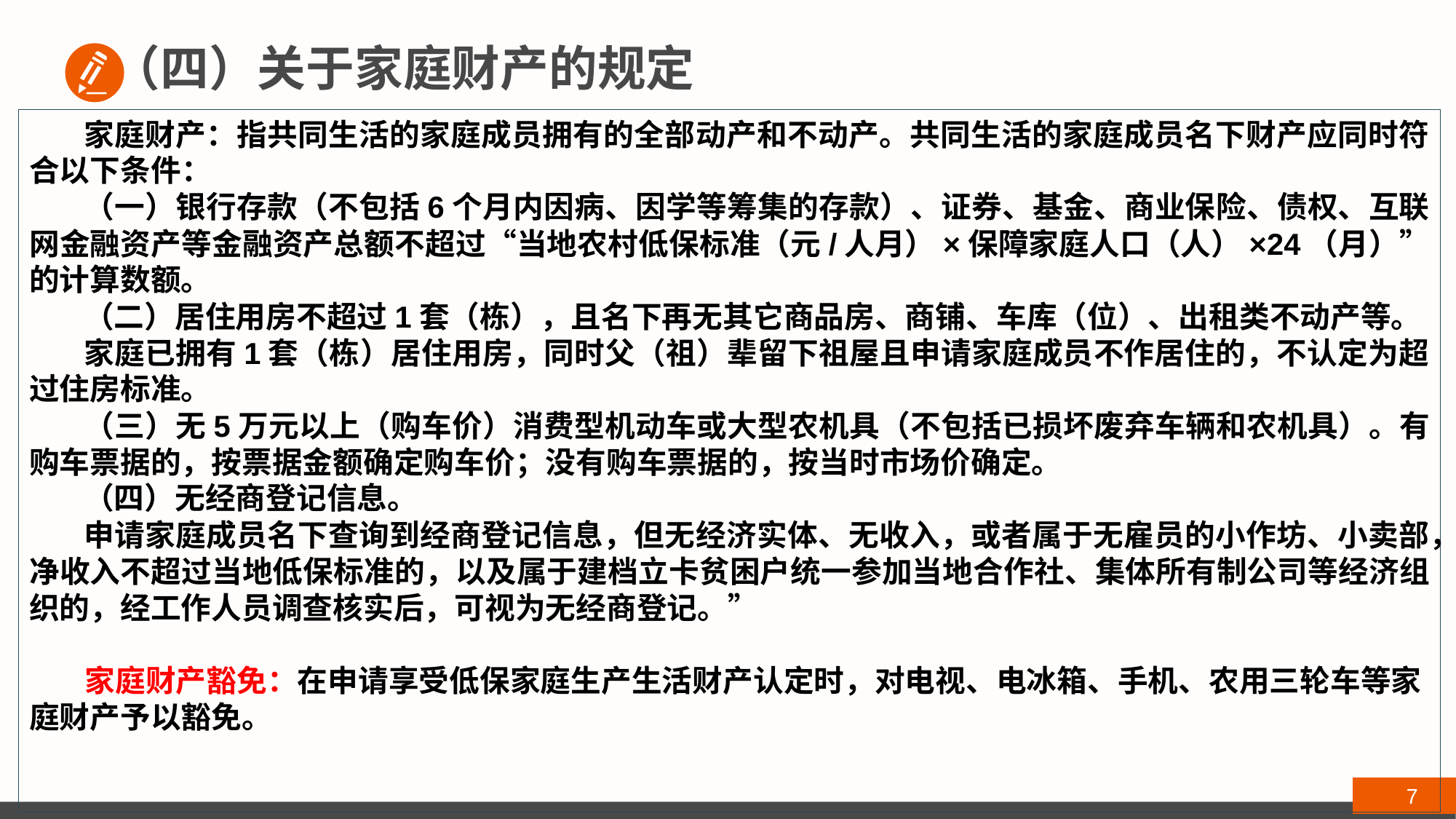

（四）关于家庭财产的规定

家庭财产：指共同生活的家庭成员拥有的全部动产和不动产。共同生活的家庭成员名下财产应同时符合以下条件：
（一）银行存款（不包括6个月内因病、因学等筹集的存款）、证券、基金、商业保险、债权、互联网金融资产等金融资产总额不超过“当地农村低保标准（元/人月）×保障家庭人口（人）×24（月）”的计算数额。
（二）居住用房不超过1套（栋），且名下再无其它商品房、商铺、车库（位）、出租类不动产等。
家庭已拥有1套（栋）居住用房，同时父（祖）辈留下祖屋且申请家庭成员不作居住的，不认定为超过住房标准。
（三）无5万元以上（购车价）消费型机动车或大型农机具（不包括已损坏废弃车辆和农机具）。有购车票据的，按票据金额确定购车价；没有购车票据的，按当时市场价确定。
（四）无经商登记信息。
申请家庭成员名下查询到经商登记信息，但无经济实体、无收入，或者属于无雇员的小作坊、小卖部，净收入不超过当地低保标准的，以及属于建档立卡贫困户统一参加当地合作社、集体所有制公司等经济组织的，经工作人员调查核实后，可视为无经商登记。”

       家庭财产豁免：在申请享受低保家庭生产生活财产认定时，对电视、电冰箱、手机、农用三轮车等家庭财产予以豁免。